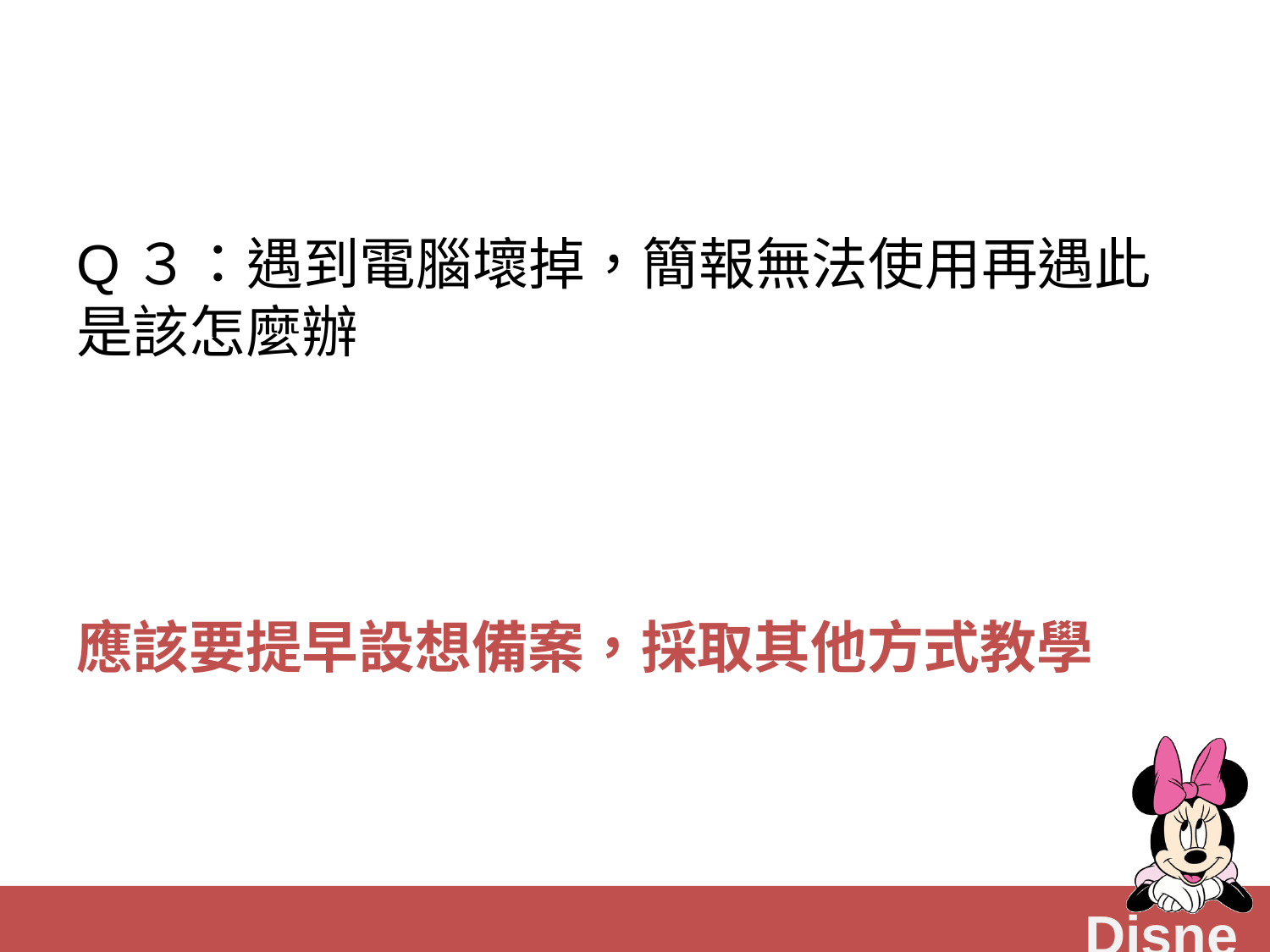

#
Q３：遇到電腦壞掉，簡報無法使用再遇此是該怎麼辦

應該要提早設想備案，採取其他方式教學